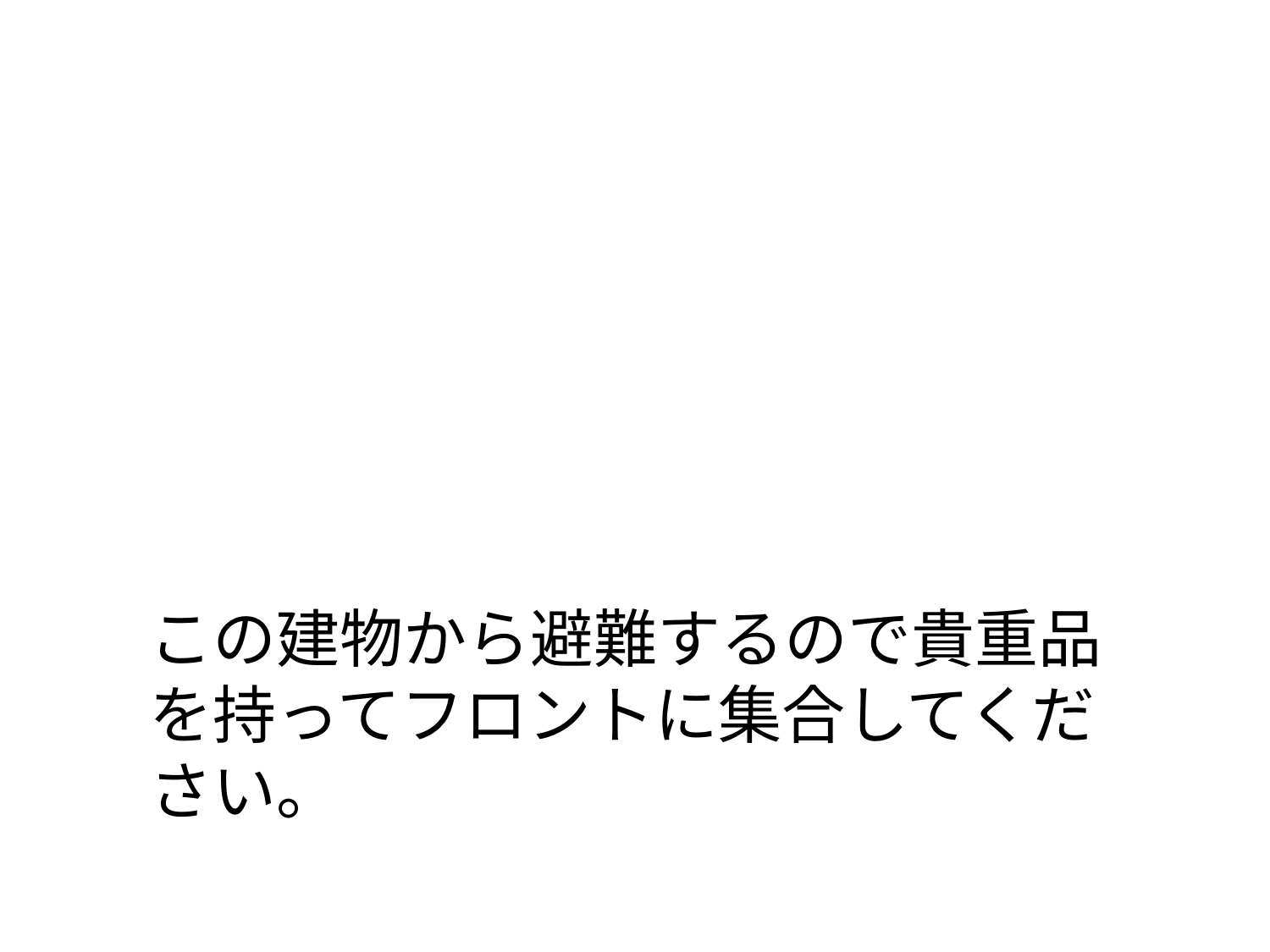

この建物から避難するので貴重品を持ってフロントに集合してください。